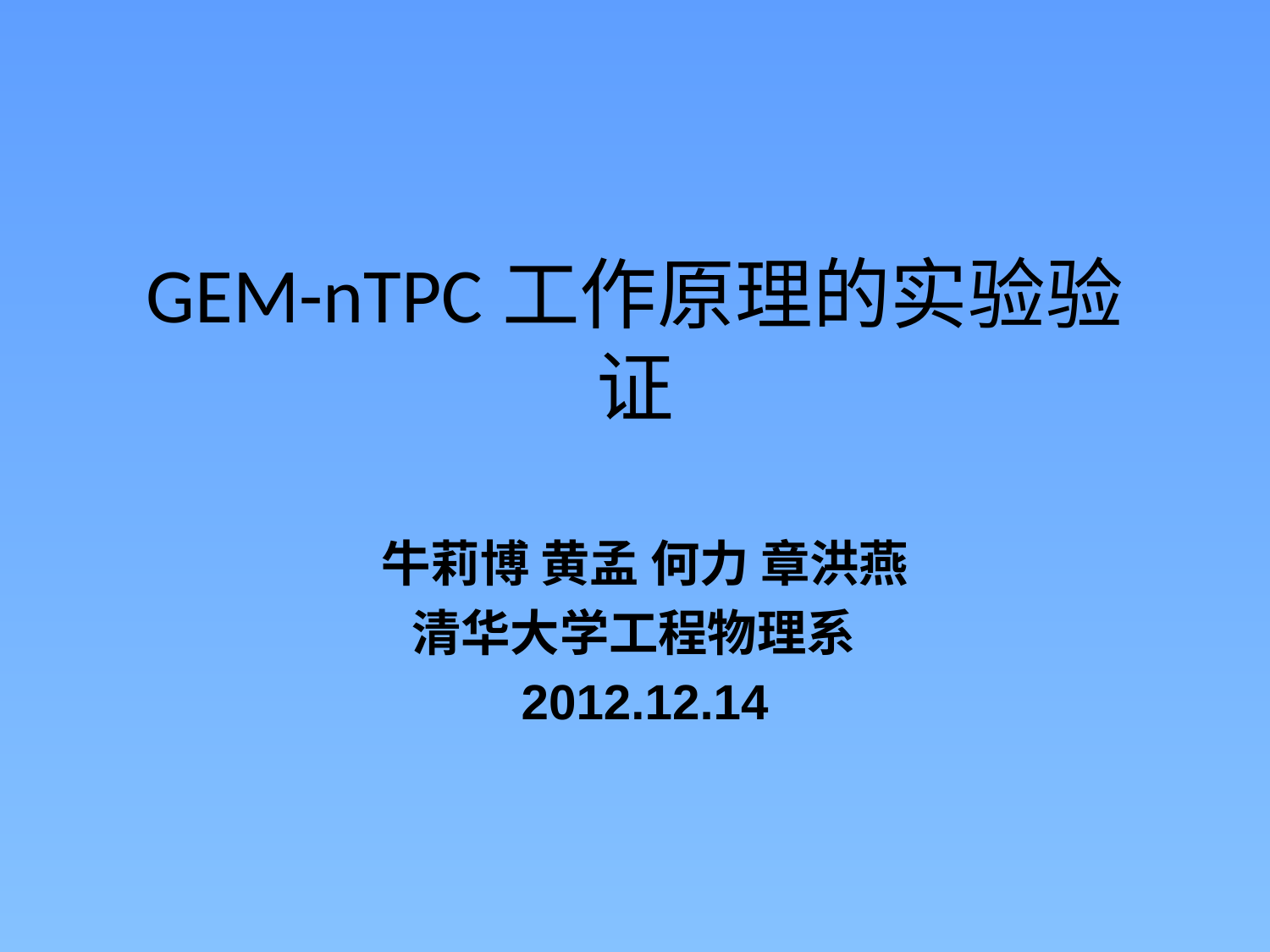

# GEM-nTPC工作原理的实验验证
牛莉博 黄孟 何力 章洪燕
清华大学工程物理系
2012.12.14